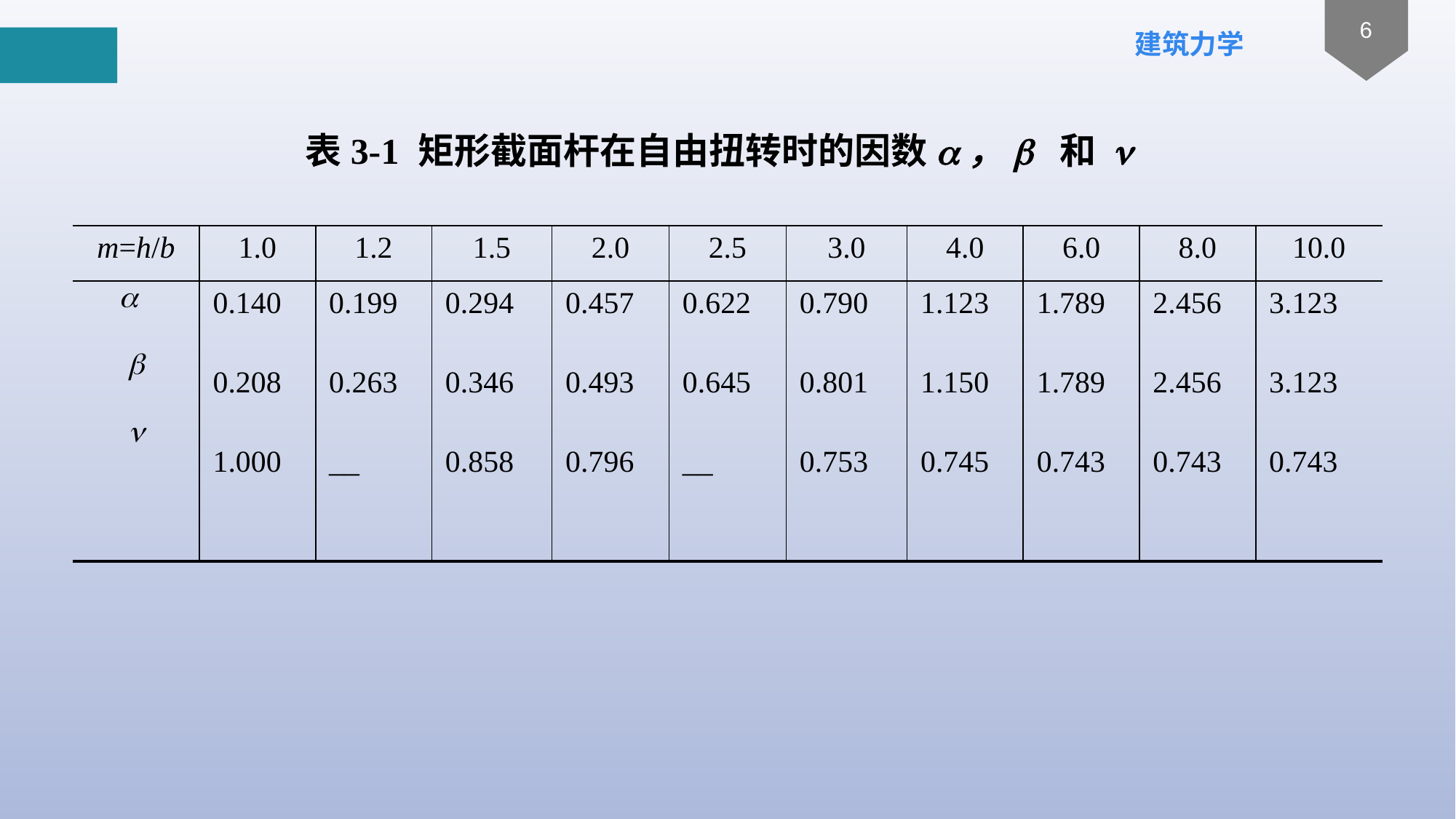

# 表3-1 矩形截面杆在自由扭转时的因数α，β 和 ν
| m=h/b | 1.0 | 1.2 | 1.5 | 2.0 | 2.5 | 3.0 | 4.0 | 6.0 | 8.0 | 10.0 |
| --- | --- | --- | --- | --- | --- | --- | --- | --- | --- | --- |
| α β ν | 0.140 0.208 1.000 | 0.199 0.263 \_\_ | 0.294 0.346 0.858 | 0.457 0.493 0.796 | 0.622 0.645 \_\_ | 0.790 0.801 0.753 | 1.123 1.150 0.745 | 1.789 1.789 0.743 | 2.456 2.456 0.743 | 3.123 3.123 0.743 |